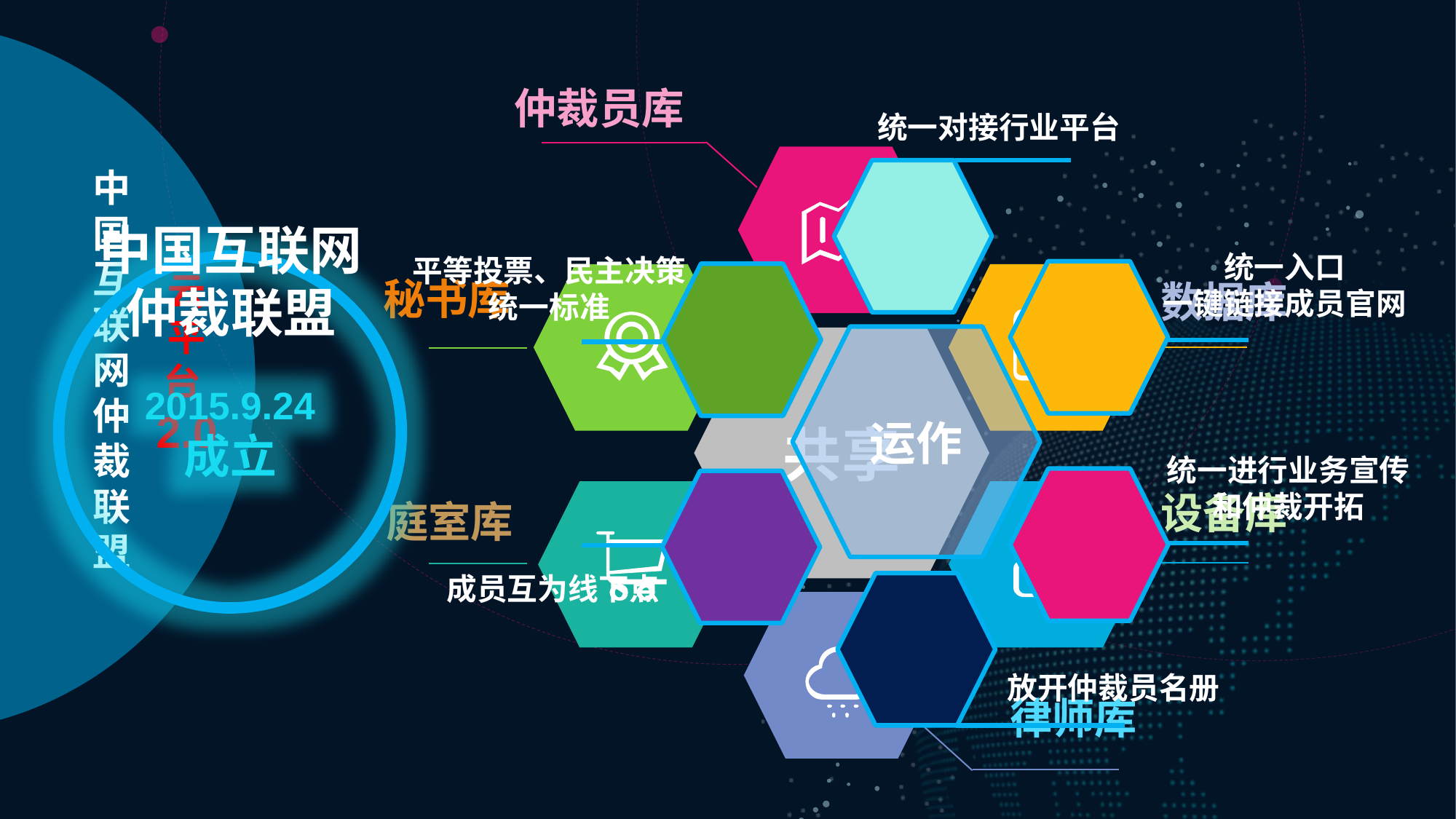

仲裁员库

秘书库
数据库
共享
设备库

庭室库

律师库
统一对接行业平台

运作

统一入口
一键链接成员官网
平等投票、民主决策
统一标准
统一进行业务宣传
和仲裁开拓
成员互为线下点
放开仲裁员名册
中
国
互
联
网
仲
裁
联
盟
中国互联网
仲裁联盟
2015.9.24
成立
云平台2.0